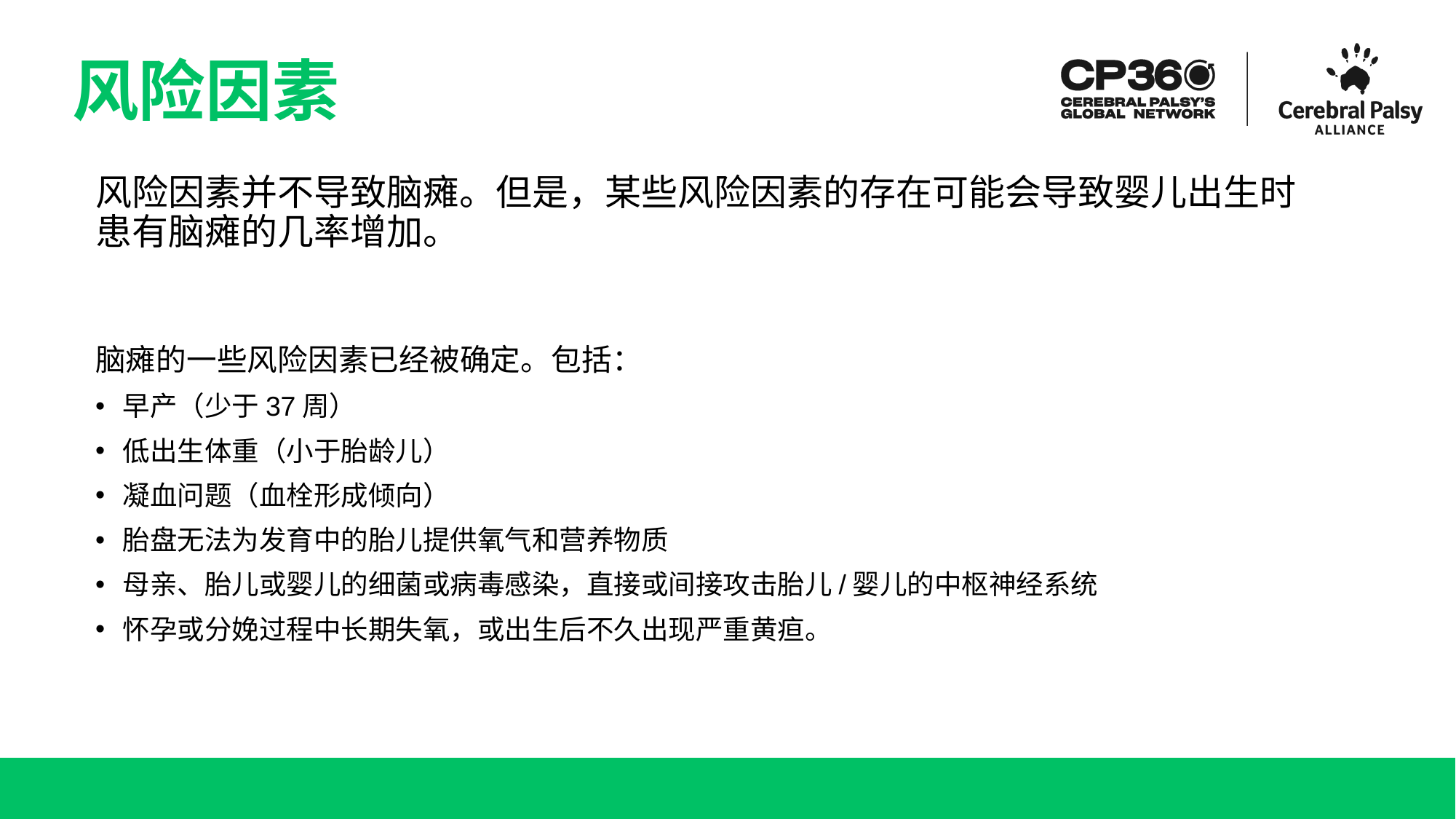

# 风险因素
风险因素并不导致脑瘫。但是，某些风险因素的存在可能会导致婴儿出生时患有脑瘫的几率增加。
脑瘫的一些风险因素已经被确定。包括：
早产（少于37周）
低出生体重（小于胎龄儿）
凝血问题（血栓形成倾向）
胎盘无法为发育中的胎儿提供氧气和营养物质
母亲、胎儿或婴儿的细菌或病毒感染，直接或间接攻击胎儿/婴儿的中枢神经系统
怀孕或分娩过程中长期失氧，或出生后不久出现严重黄疸。